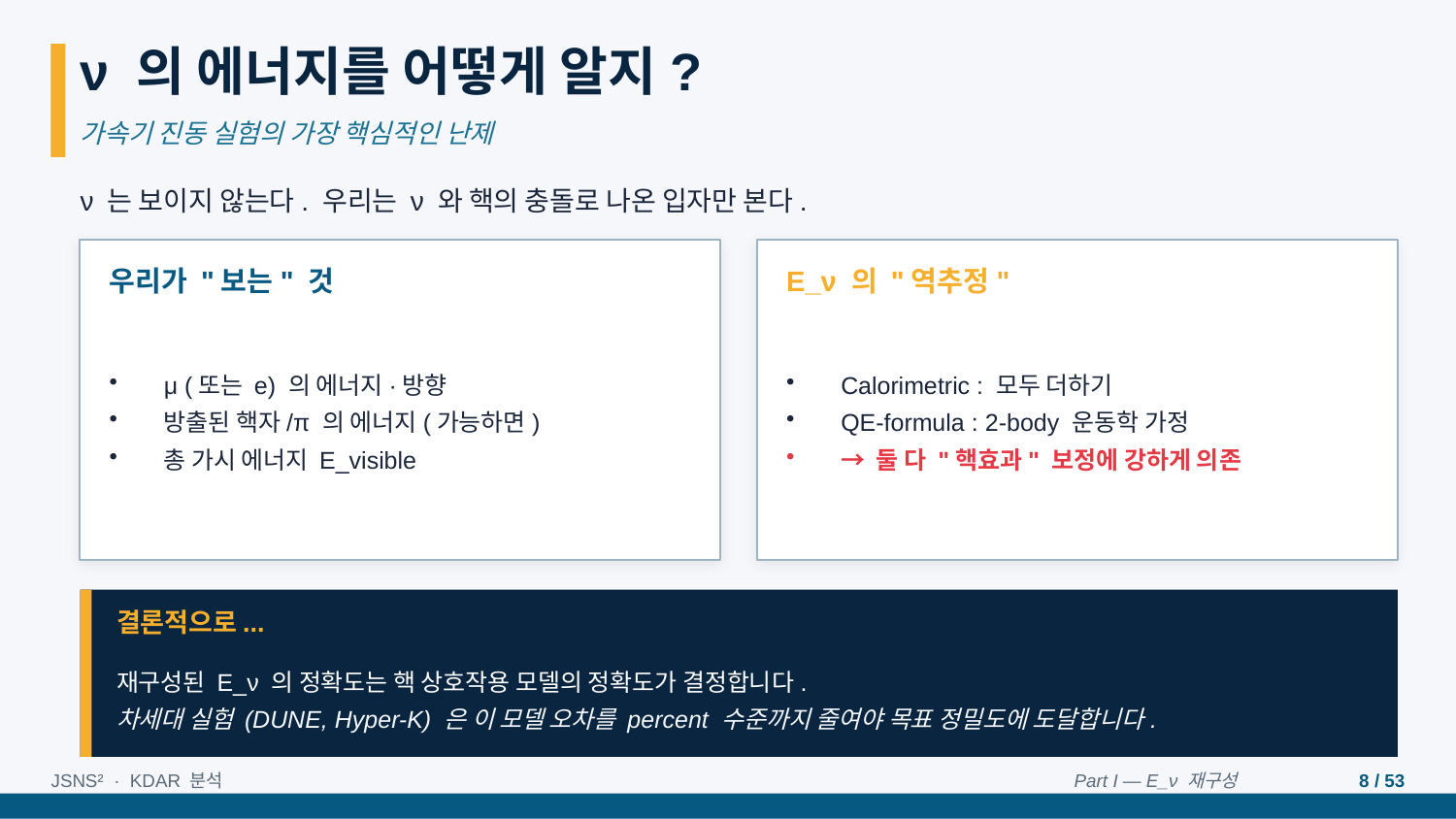

ν 의 에너지를 어떻게 알지?

가속기 진동 실험의 가장 핵심적인 난제
ν 는 보이지 않는다. 우리는 ν 와 핵의 충돌로 나온 입자만 본다.

우리가 "보는" 것
E_ν 의 "역추정"
μ (또는 e) 의 에너지·방향
방출된 핵자/π 의 에너지(가능하면)
총 가시 에너지 E_visible
Calorimetric : 모두 더하기
QE-formula : 2-body 운동학 가정
→ 둘 다 "핵효과" 보정에 강하게 의존

결론적으로...
재구성된 E_ν 의 정확도는 핵 상호작용 모델의 정확도가 결정합니다.
차세대 실험 (DUNE, Hyper-K) 은 이 모델 오차를 percent 수준까지 줄여야 목표 정밀도에 도달합니다.
JSNS²  ·  KDAR 분석
Part I — E_ν 재구성
8 / 53